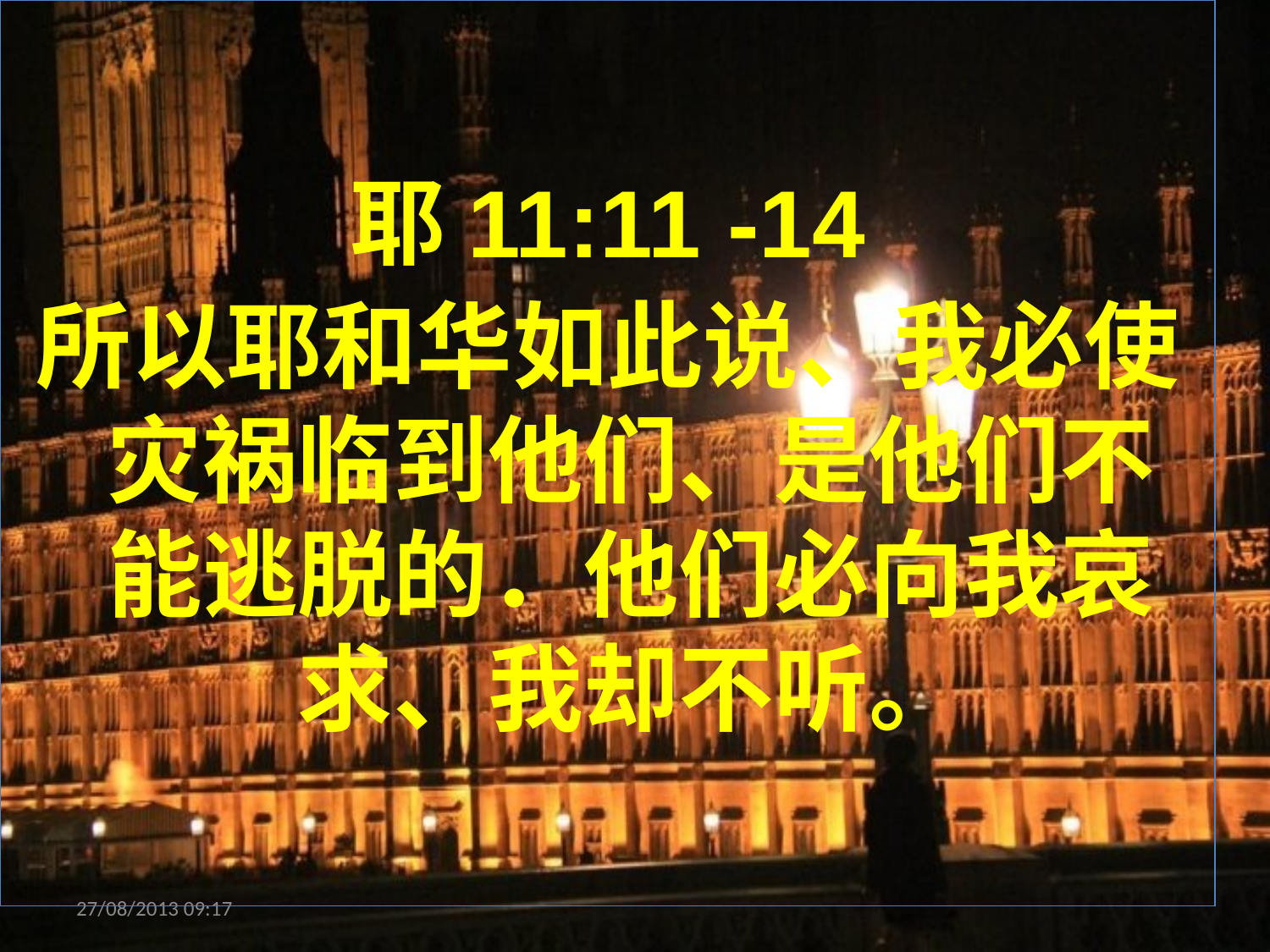

耶11:11 -14
所以耶和华如此说、我必使灾祸临到他们、是他们不能逃脱的．他们必向我哀求、我却不听。
27/08/2013 09:17